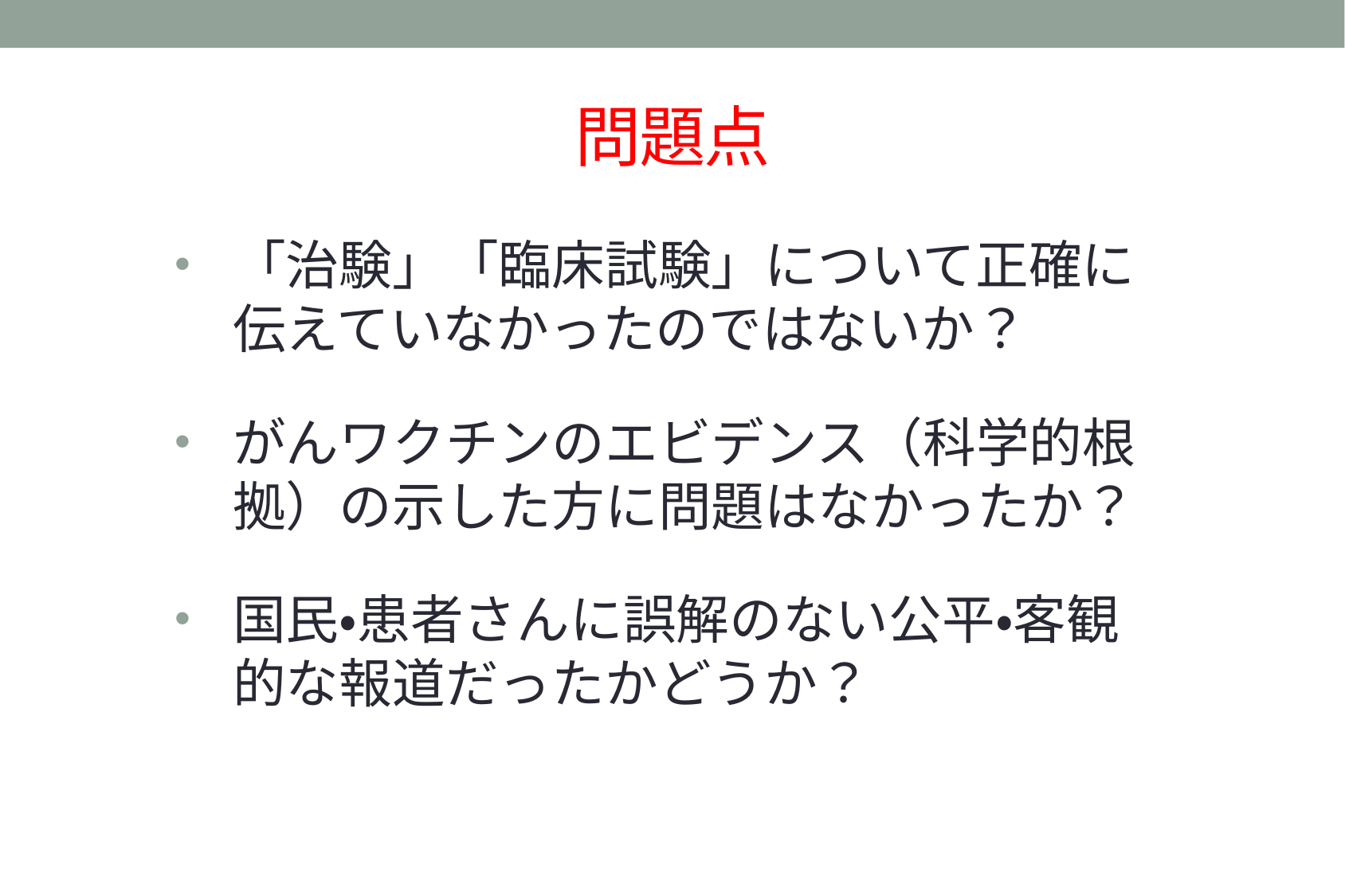

# 問題点
「治験」「臨床試験」について正確に伝えていなかったのではないか？
がんワクチンのエビデンス（科学的根拠）の示した方に問題はなかったか？
国民・患者さんに誤解のない公平・客観的な報道だったかどうか？